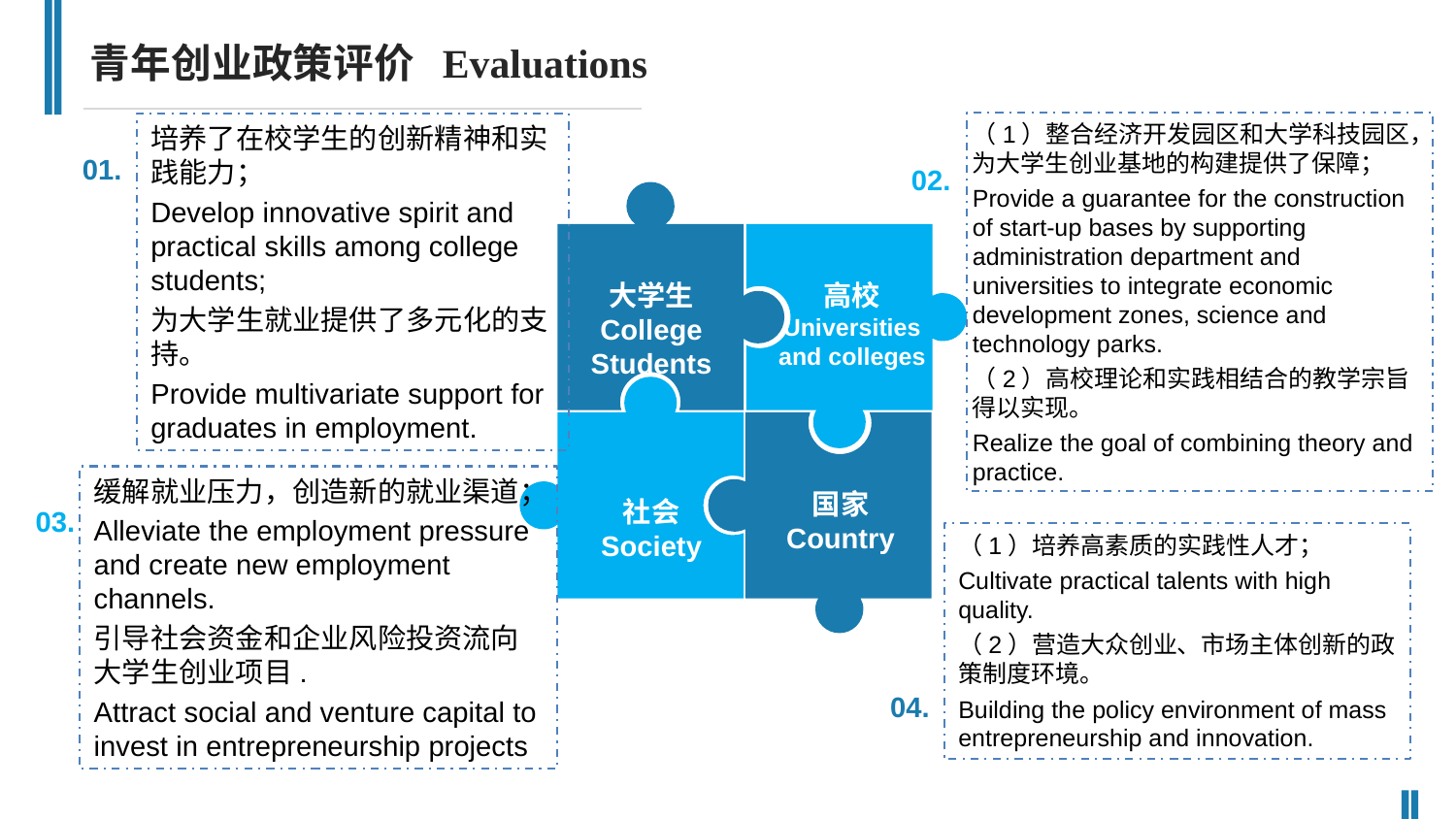

青年创业政策评价  Evaluations
（1）整合经济开发园区和大学科技园区，为大学生创业基地的构建提供了保障；
Provide a guarantee for the construction of start-up bases by supporting administration department and universities to integrate economic development zones, science and technology parks.
（2）高校理论和实践相结合的教学宗旨得以实现。
Realize the goal of combining theory and practice.
培养了在校学生的创新精神和实践能力；
Develop innovative spirit and practical skills among college students;
为大学生就业提供了多元化的支持。
Provide multivariate support for graduates in employment.
01.
02.

大学生
College Students
高校
Universities and colleges

缓解就业压力，创造新的就业渠道；
Alleviate the employment pressure and create new employment channels.
引导社会资金和企业风险投资流向大学生创业项目.
Attract social and venture capital to invest in entrepreneurship projects
国家
Country
社会
Society
03.
（1）培养高素质的实践性人才；
Cultivate practical talents with high quality.
（2）营造大众创业、市场主体创新的政策制度环境。
Building the policy environment of mass entrepreneurship and innovation.
04.